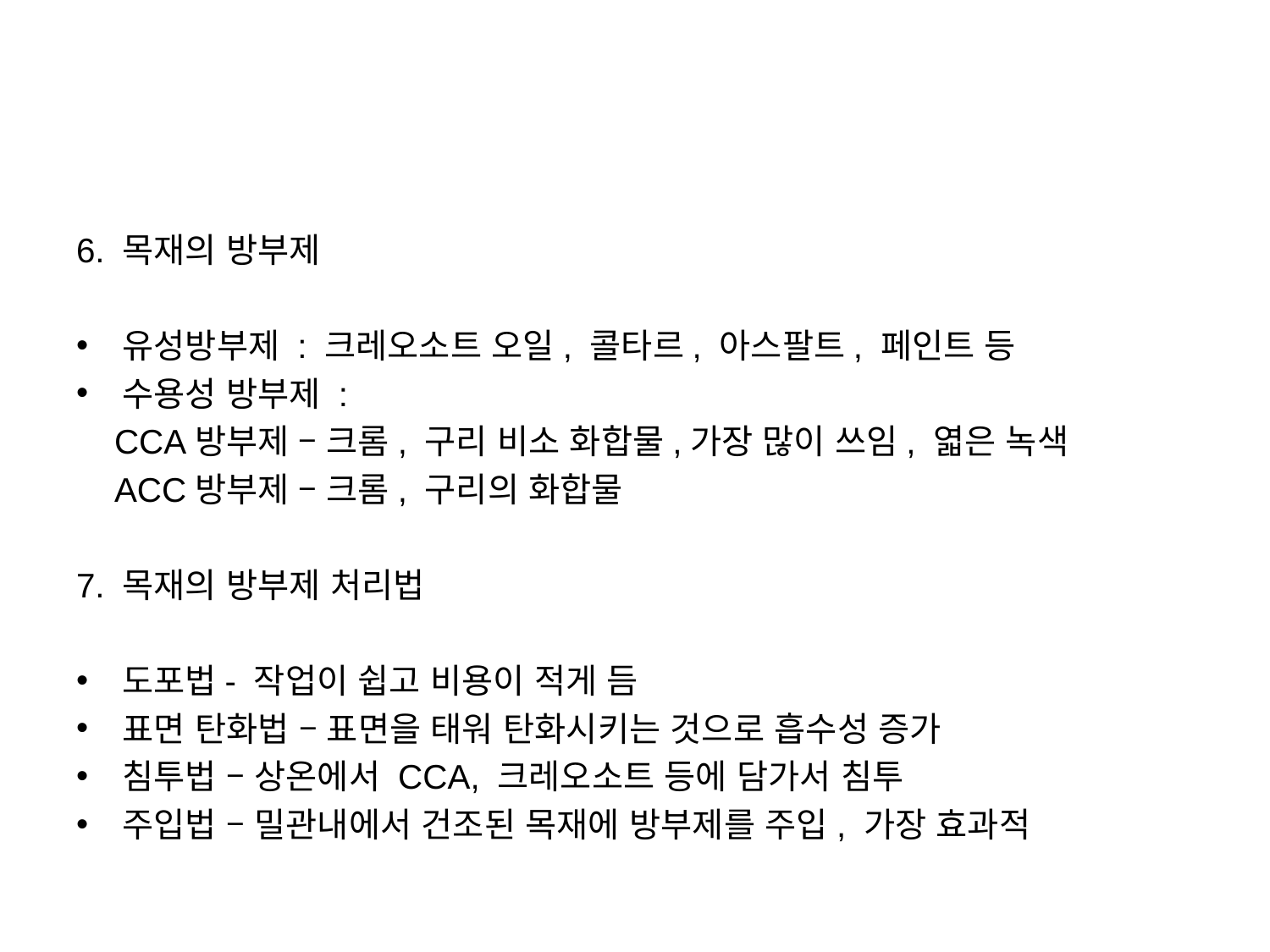

#
6. 목재의 방부제

유성방부제 : 크레오소트 오일, 콜타르, 아스팔트, 페인트 등
수용성 방부제 :
    CCA방부제 – 크롬, 구리 비소 화합물,가장 많이 쓰임, 엷은 녹색
    ACC방부제 – 크롬, 구리의 화합물

7. 목재의 방부제 처리법

도포법- 작업이 쉽고 비용이 적게 듬
표면 탄화법 – 표면을 태워 탄화시키는 것으로 흡수성 증가
침투법 – 상온에서 CCA, 크레오소트 등에 담가서 침투
주입법 – 밀관내에서 건조된 목재에 방부제를 주입, 가장 효과적